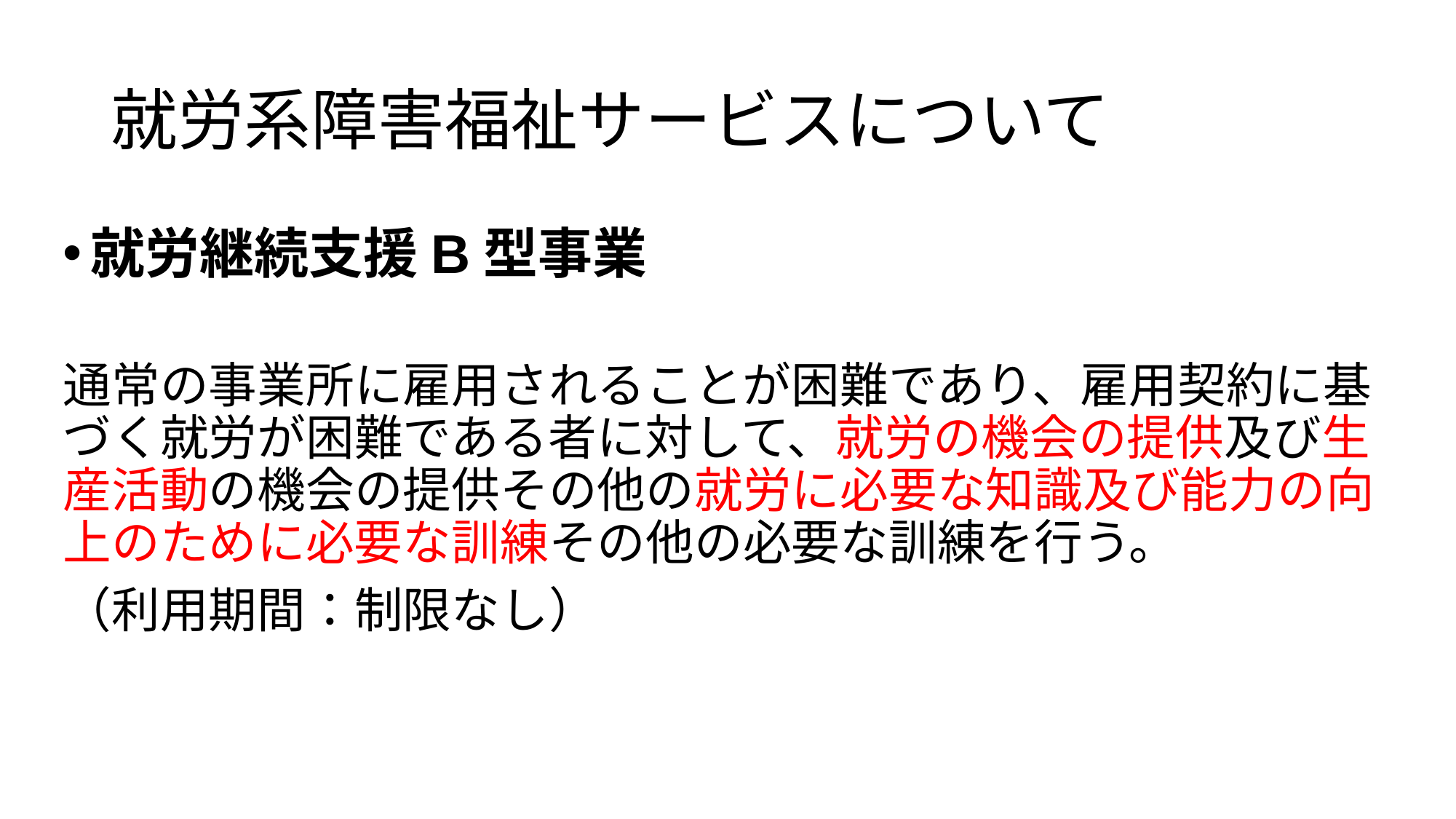

# 就労系障害福祉サービスについて
就労継続支援B型事業

通常の事業所に雇用されることが困難であり、雇用契約に基づく就労が困難である者に対して、就労の機会の提供及び生産活動の機会の提供その他の就労に必要な知識及び能力の向上のために必要な訓練その他の必要な訓練を行う。
（利用期間：制限なし）